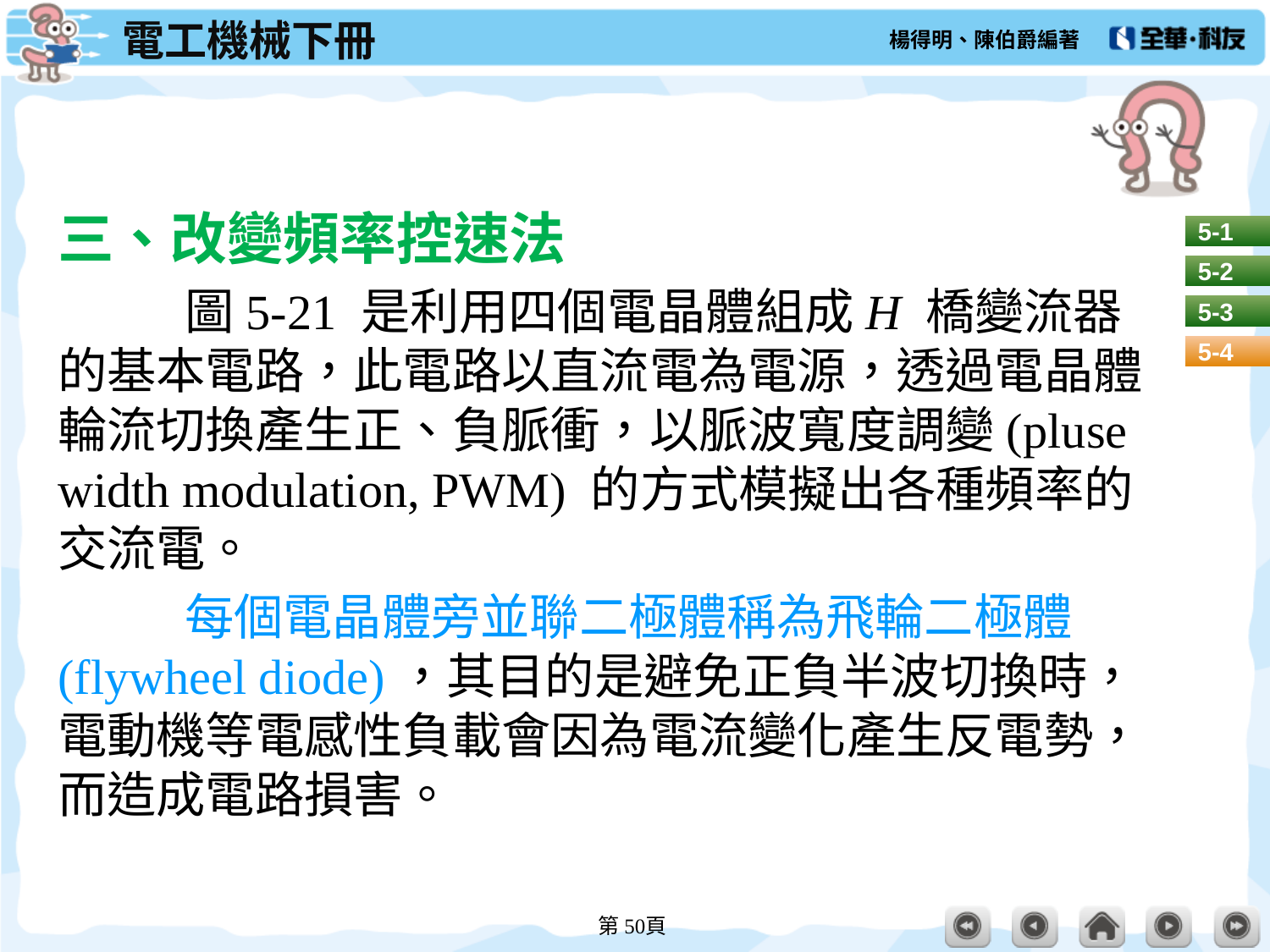

#
三、改變頻率控速法
	圖5-21 是利用四個電晶體組成H 橋變流器的基本電路，此電路以直流電為電源，透過電晶體輪流切換產生正、負脈衝，以脈波寬度調變(pluse width modulation, PWM) 的方式模擬出各種頻率的交流電。
	每個電晶體旁並聯二極體稱為飛輪二極體(flywheel diode)，其目的是避免正負半波切換時，電動機等電感性負載會因為電流變化產生反電勢， 而造成電路損害。